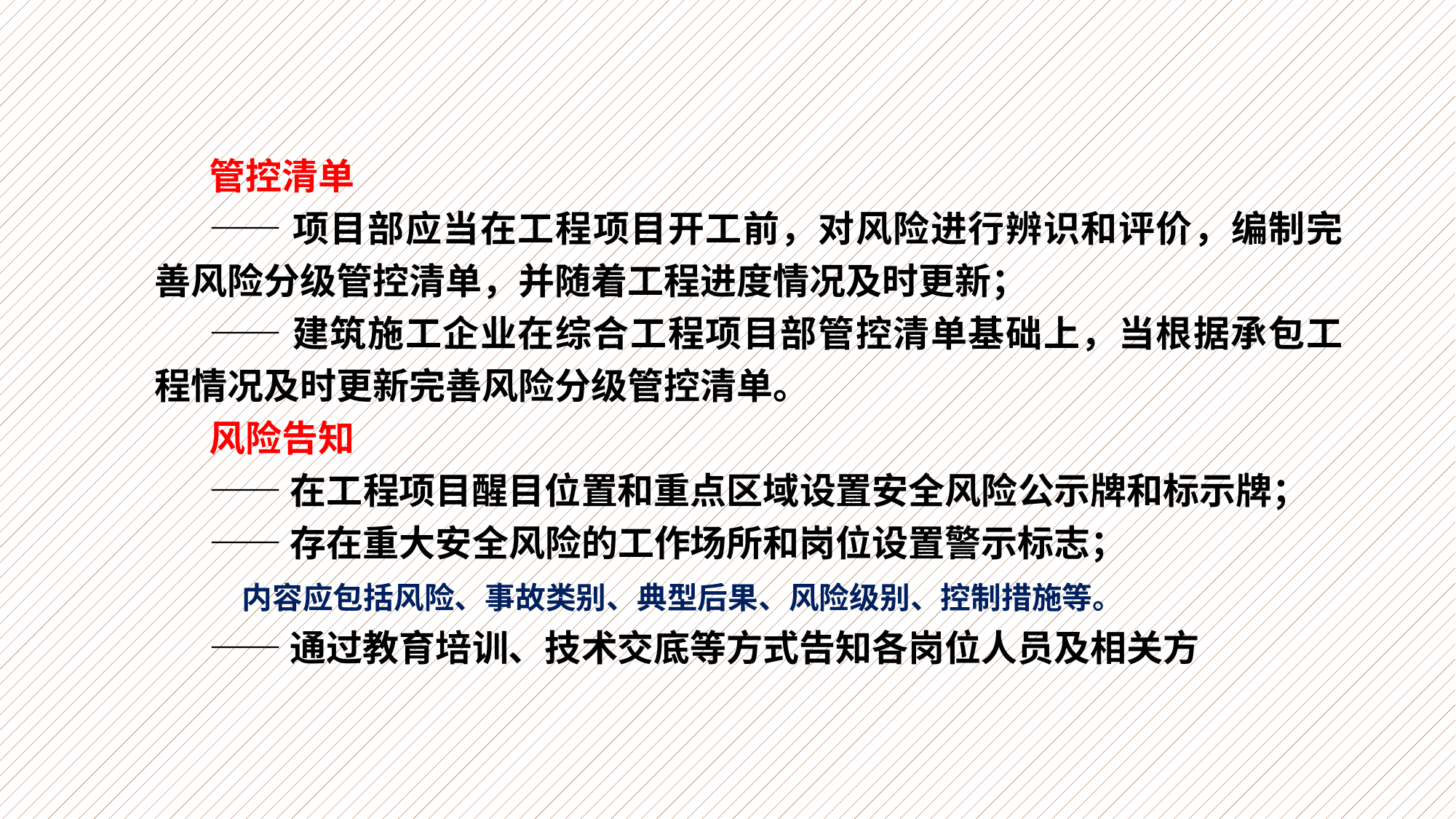

管控清单
——项目部应当在工程项目开工前，对风险进行辨识和评价，编制完善风险分级管控清单，并随着工程进度情况及时更新；
——建筑施工企业在综合工程项目部管控清单基础上，当根据承包工程情况及时更新完善风险分级管控清单。
风险告知
——在工程项目醒目位置和重点区域设置安全风险公示牌和标示牌；
——存在重大安全风险的工作场所和岗位设置警示标志；
   内容应包括风险、事故类别、典型后果、风险级别、控制措施等。
——通过教育培训、技术交底等方式告知各岗位人员及相关方